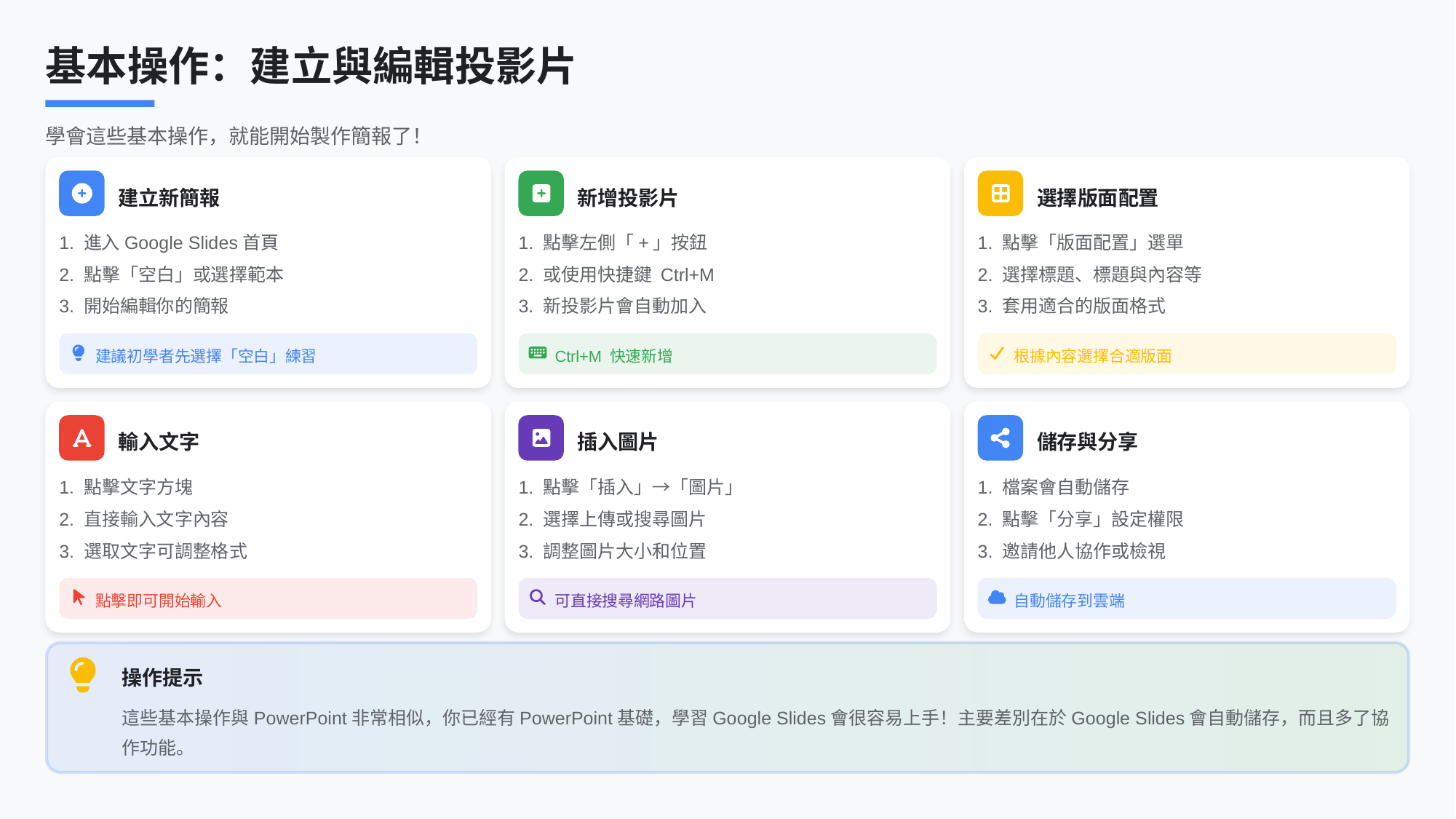

基本操作：建立與編輯投影片

學會這些基本操作，就能開始製作簡報了！

建立新簡報
新增投影片
選擇版面配置

1. 進入Google Slides首頁
1. 點擊左側「+」按鈕
1. 點擊「版面配置」選單
2. 點擊「空白」或選擇範本
2. 或使用快捷鍵 Ctrl+M
2. 選擇標題、標題與內容等
3. 開始編輯你的簡報
3. 新投影片會自動加入
3. 套用適合的版面格式

建議初學者先選擇「空白」練習

Ctrl+M 快速新增

根據內容選擇合適版面

輸入文字
插入圖片
儲存與分享

1. 點擊文字方塊
1. 點擊「插入」→「圖片」
1. 檔案會自動儲存
2. 直接輸入文字內容
2. 選擇上傳或搜尋圖片
2. 點擊「分享」設定權限
3. 選取文字可調整格式
3. 調整圖片大小和位置
3. 邀請他人協作或檢視

點擊即可開始輸入

可直接搜尋網路圖片

自動儲存到雲端

操作提示
這些基本操作與PowerPoint非常相似，你已經有PowerPoint基礎，學習Google Slides會很容易上手！主要差別在於Google Slides會自動儲存，而且多了協作功能。